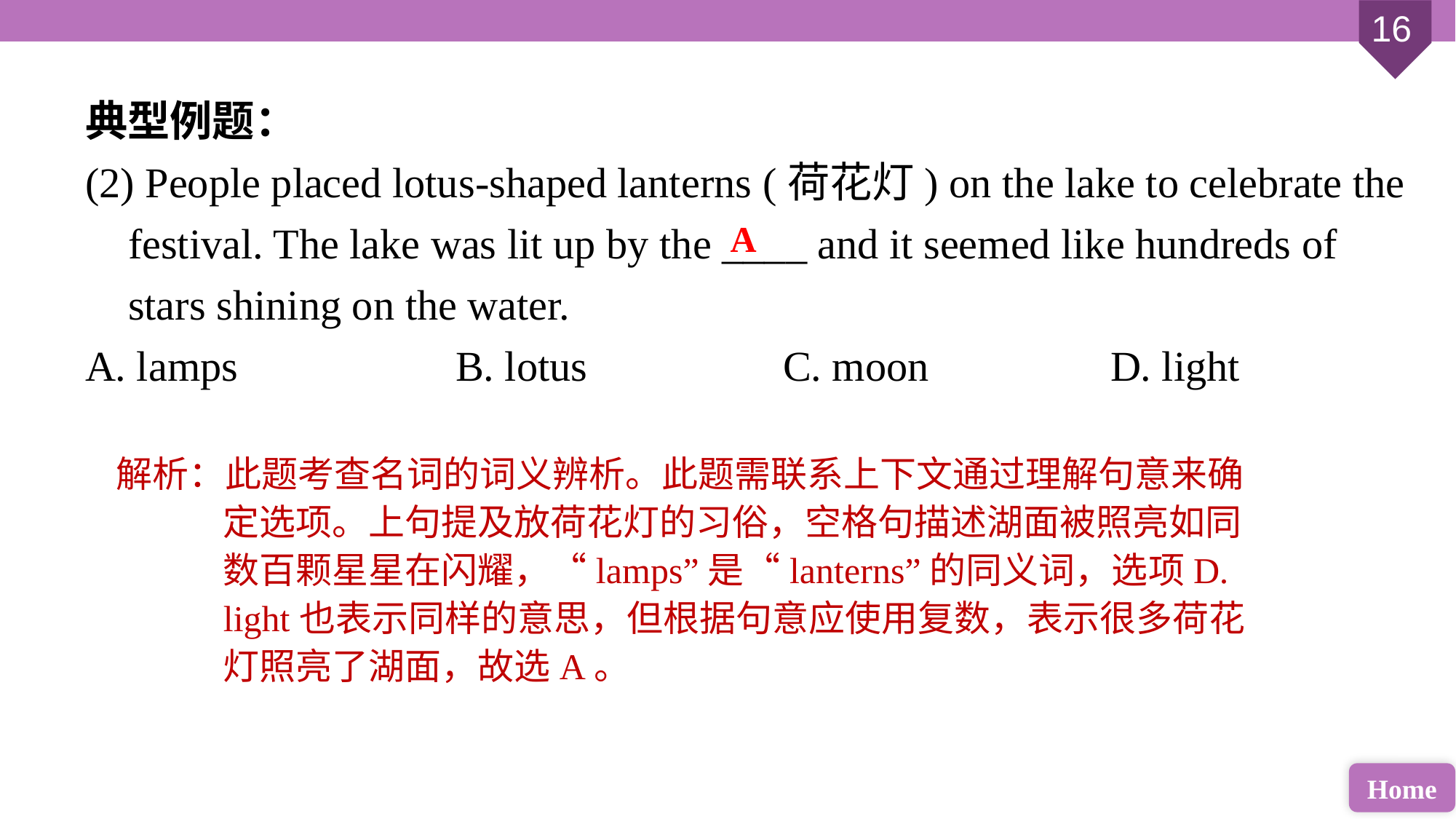

典型例题：
(2) People placed lotus-shaped lanterns (荷花灯) on the lake to celebrate the festival. The lake was lit up by the ____ and it seemed like hundreds of stars shining on the water.
A. lamps 		B. lotus 		C. moon 		D. light
A
解析：此题考查名词的词义辨析。此题需联系上下文通过理解句意来确定选项。上句提及放荷花灯的习俗，空格句描述湖面被照亮如同数百颗星星在闪耀，“lamps”是“lanterns”的同义词，选项D. light也表示同样的意思，但根据句意应使用复数，表示很多荷花灯照亮了湖面，故选A。